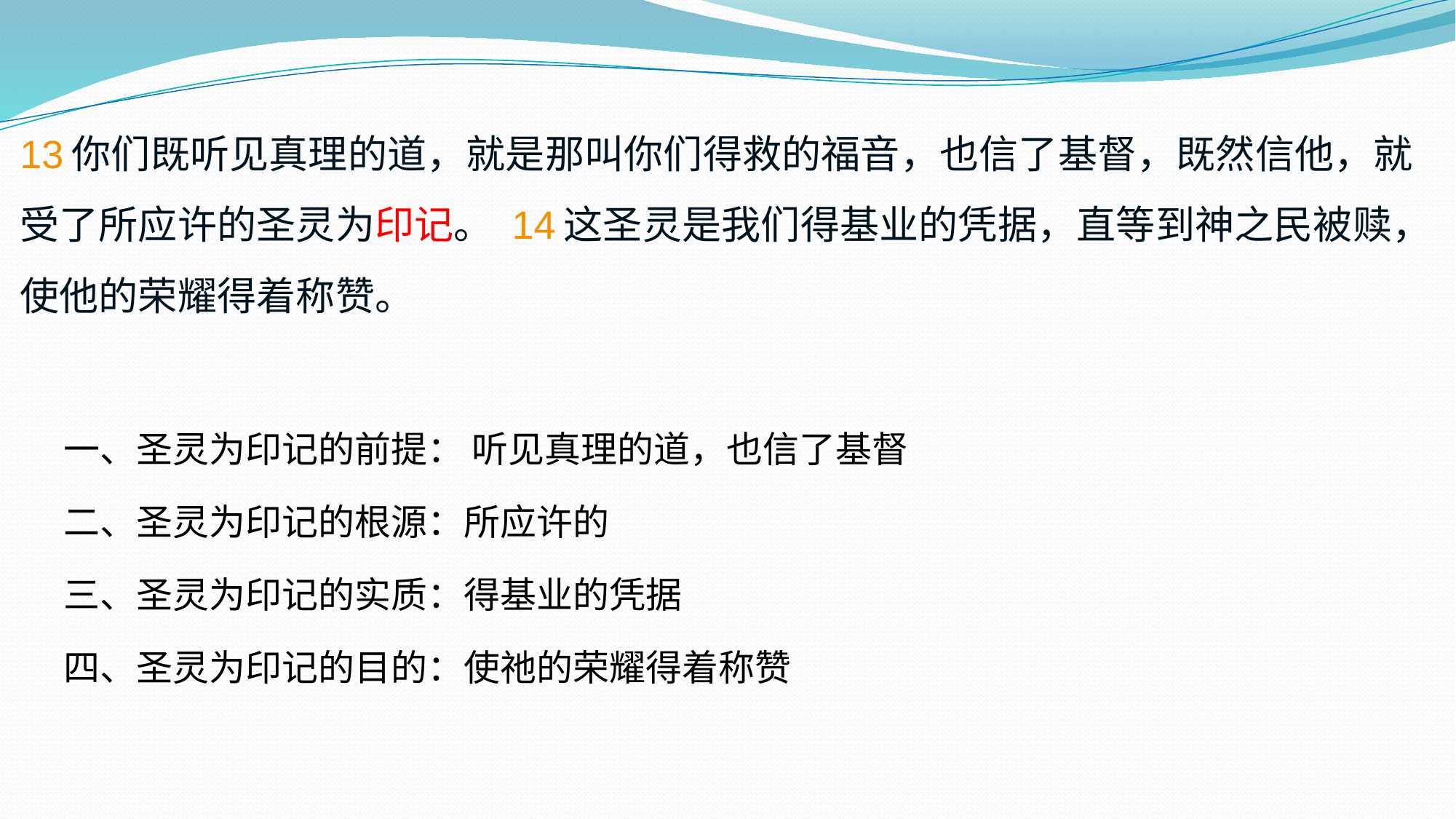

13 你们既听见真理的道，就是那叫你们得救的福音，也信了基督，既然信他，就受了所应许的圣灵为印记。 14 这圣灵是我们得基业的凭据，直等到神之民被赎，使他的荣耀得着称赞。

一、圣灵为印记的前提： 听见真理的道，也信了基督
二、圣灵为印记的根源：所应许的
三、圣灵为印记的实质：得基业的凭据
四、圣灵为印记的目的：使祂的荣耀得着称赞